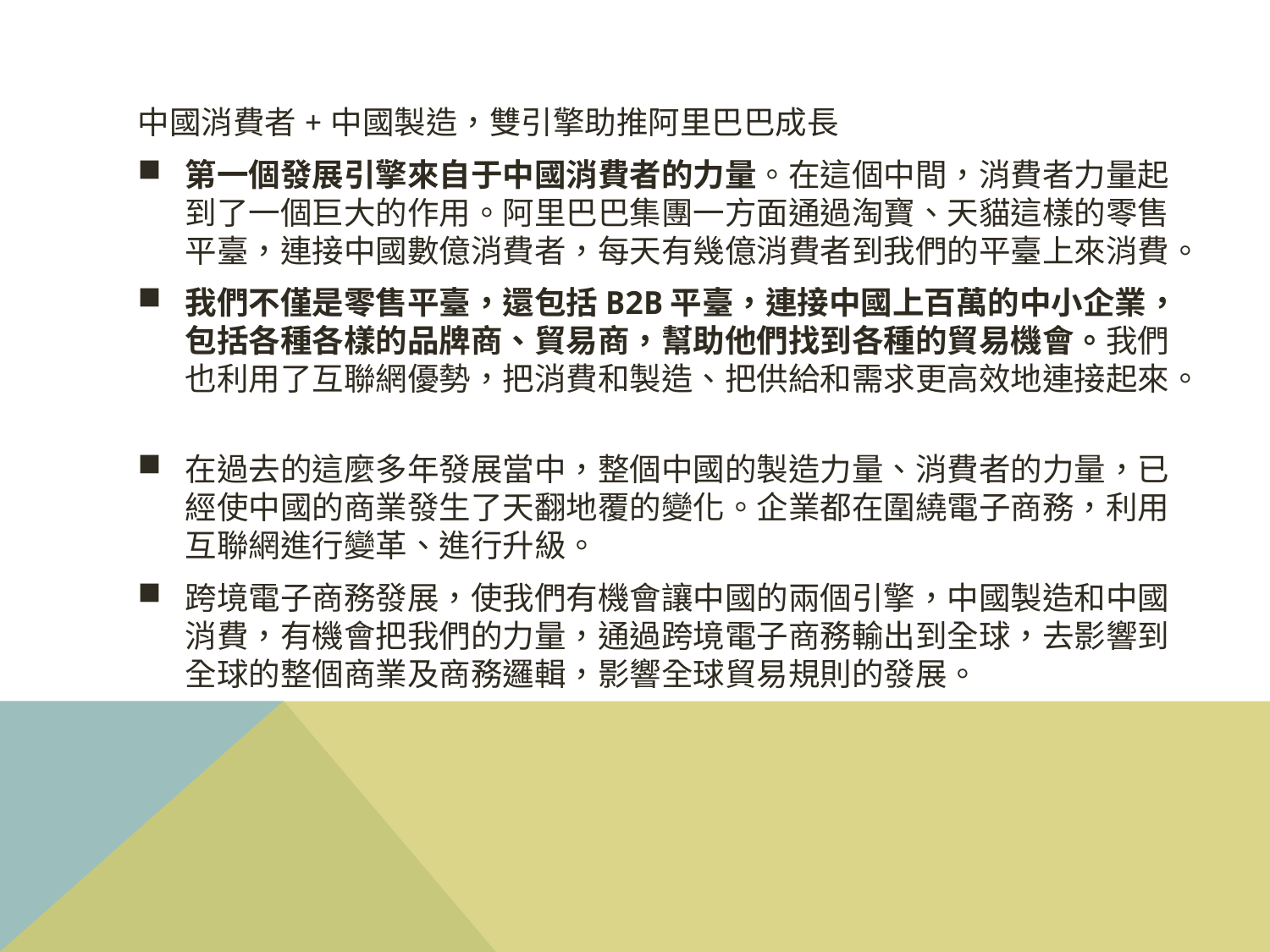

中國消費者+中國製造，雙引擎助推阿里巴巴成長
第一個發展引擎來自于中國消費者的力量。在這個中間，消費者力量起到了一個巨大的作用。阿里巴巴集團一方面通過淘寶、天貓這樣的零售平臺，連接中國數億消費者，每天有幾億消費者到我們的平臺上來消費。
我們不僅是零售平臺，還包括B2B平臺，連接中國上百萬的中小企業，包括各種各樣的品牌商、貿易商，幫助他們找到各種的貿易機會。我們也利用了互聯網優勢，把消費和製造、把供給和需求更高效地連接起來。
在過去的這麼多年發展當中，整個中國的製造力量、消費者的力量，已經使中國的商業發生了天翻地覆的變化。企業都在圍繞電子商務，利用互聯網進行變革、進行升級。
跨境電子商務發展，使我們有機會讓中國的兩個引擎，中國製造和中國消費，有機會把我們的力量，通過跨境電子商務輸出到全球，去影響到全球的整個商業及商務邏輯，影響全球貿易規則的發展。